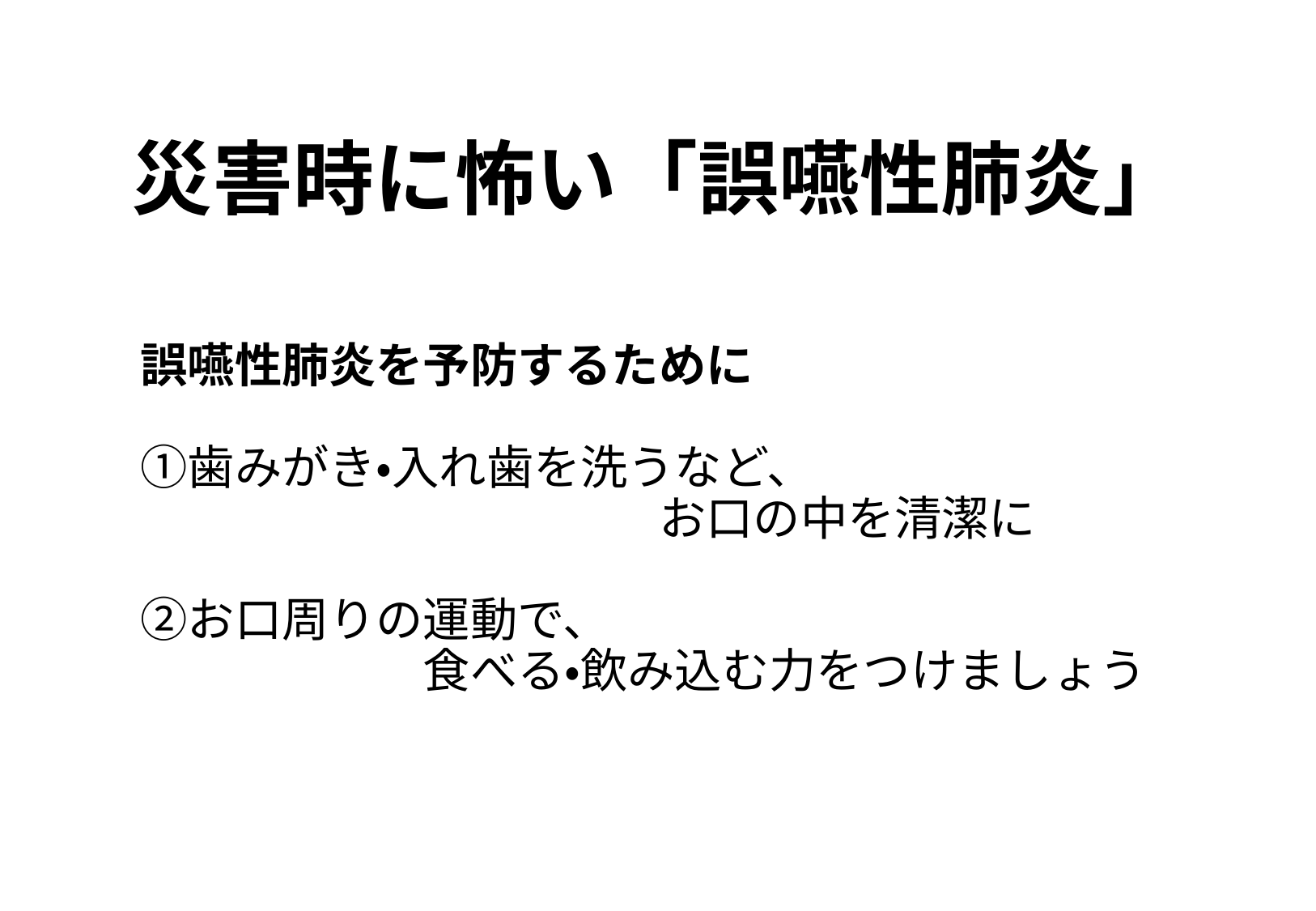

災害時に怖い「誤嚥性肺炎」
　誤嚥性肺炎を予防するために

　①歯みがき・入れ歯を洗うなど、
　　　　　　　　　　　　お口の中を清潔に

　②お口周りの運動で、
　　　　　　　食べる・飲み込む力をつけましょう